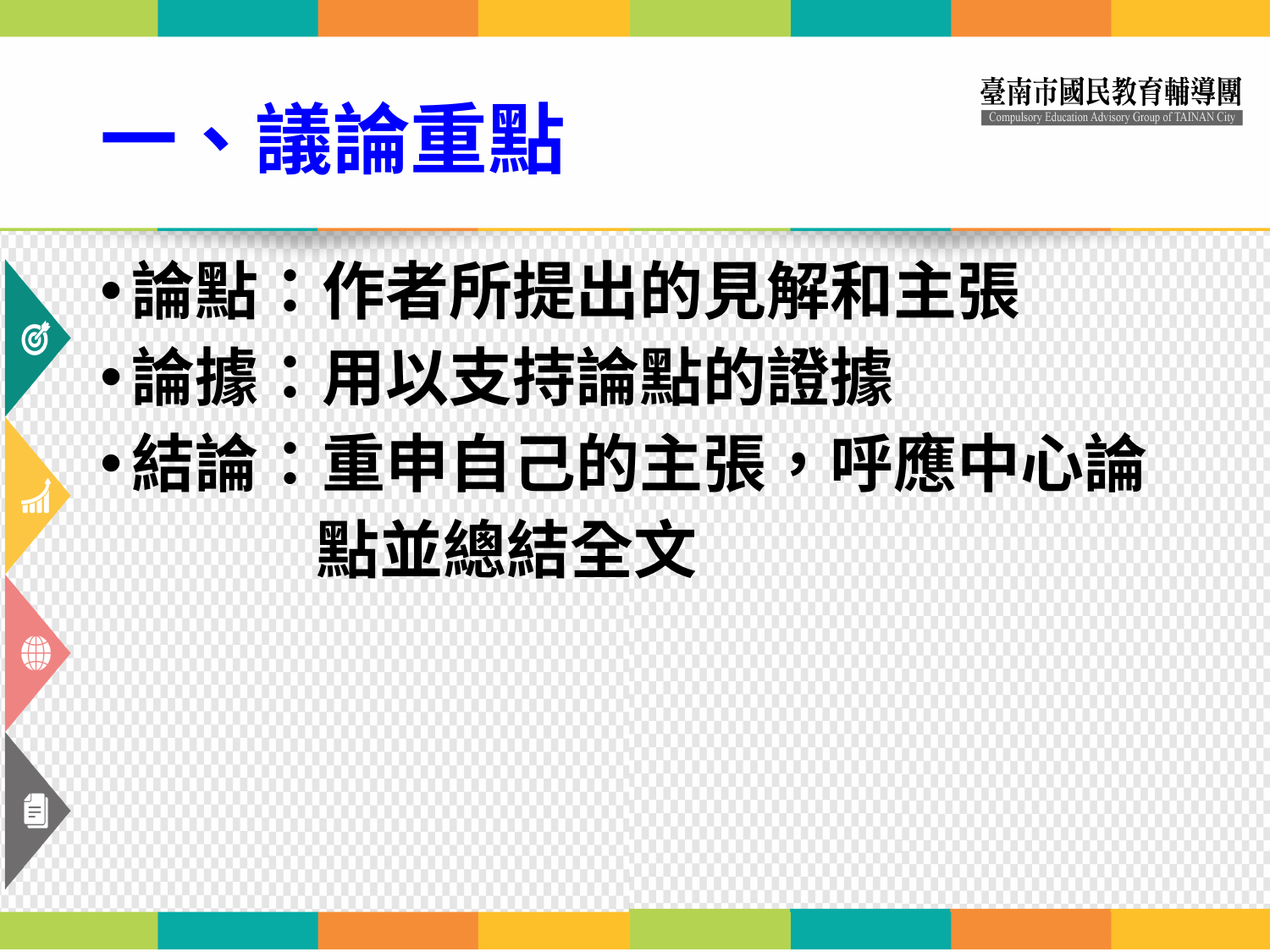

# 一、議論重點
論點：作者所提出的見解和主張
論據：用以支持論點的證據
結論：重申自己的主張，呼應中心論
              點並總結全文